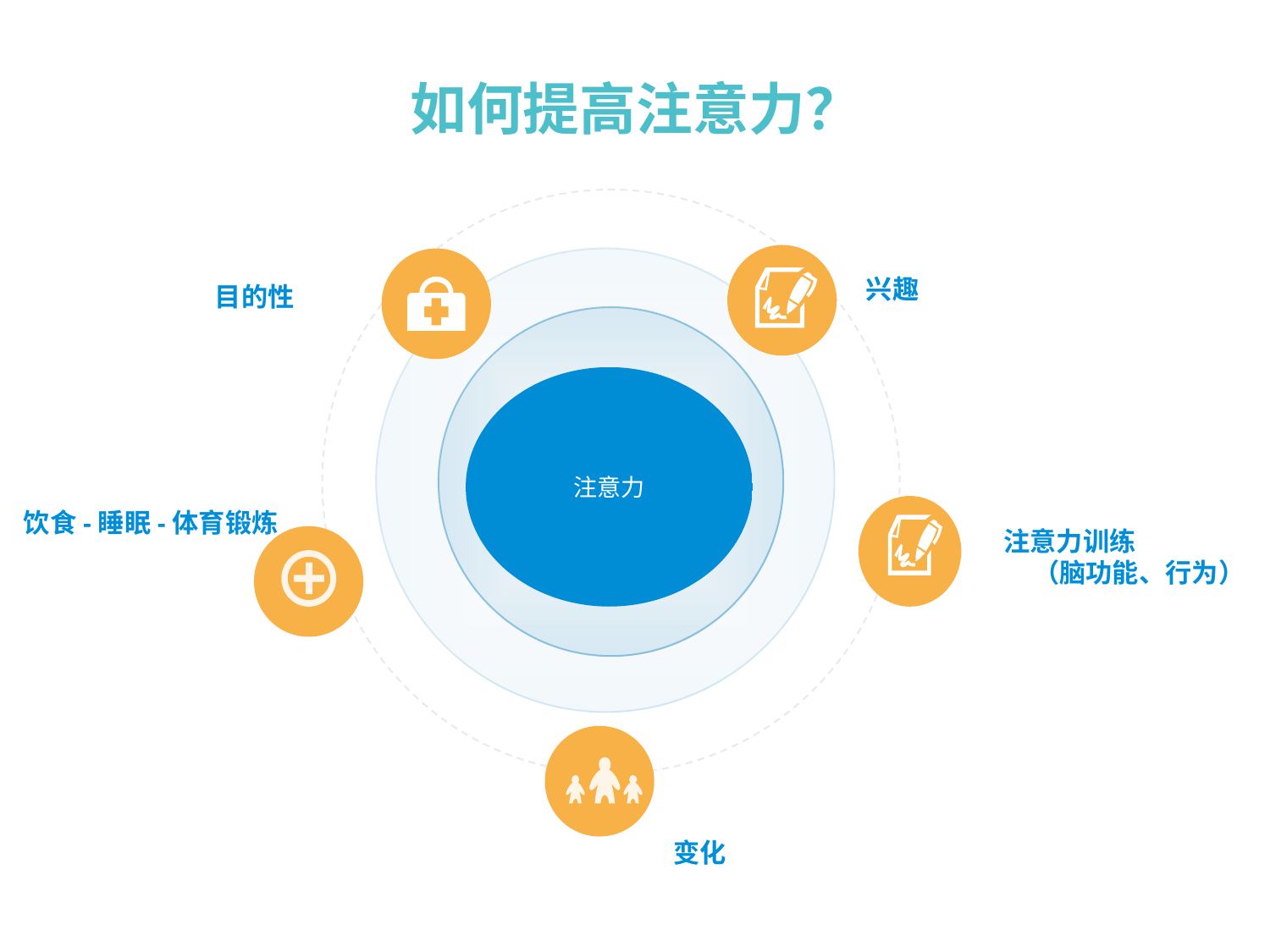

# 如何提高注意力？

兴趣
目的性

注意力

饮食-睡眠-体育锻炼

变化

注意力训练
     （脑功能、行为）